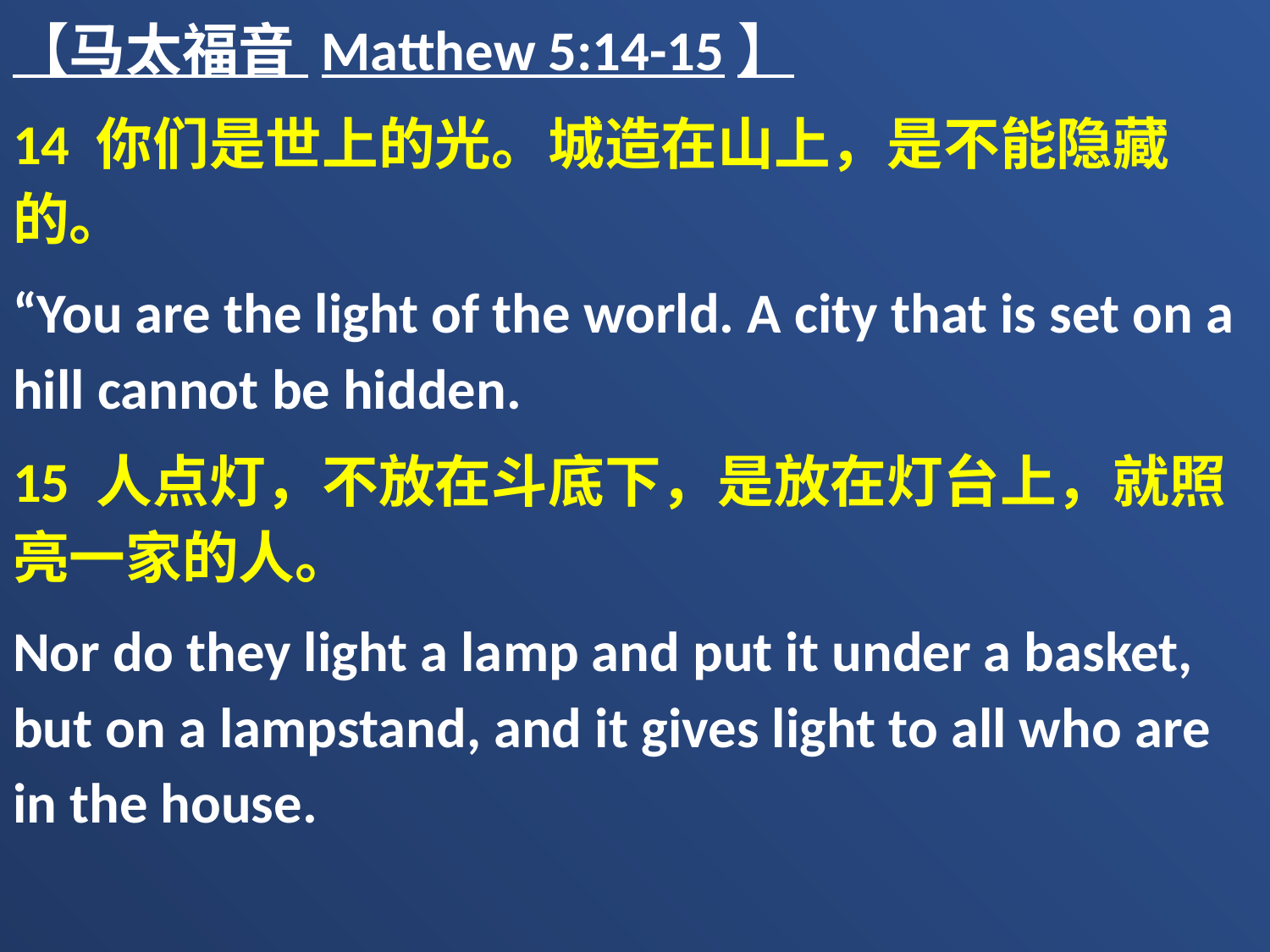

【马太福音 Matthew 5:14-15】
14 你们是世上的光。城造在山上，是不能隐藏的。
“You are the light of the world. A city that is set on a hill cannot be hidden.
15 人点灯，不放在斗底下，是放在灯台上，就照亮一家的人。
Nor do they light a lamp and put it under a basket, but on a lampstand, and it gives light to all who are in the house.